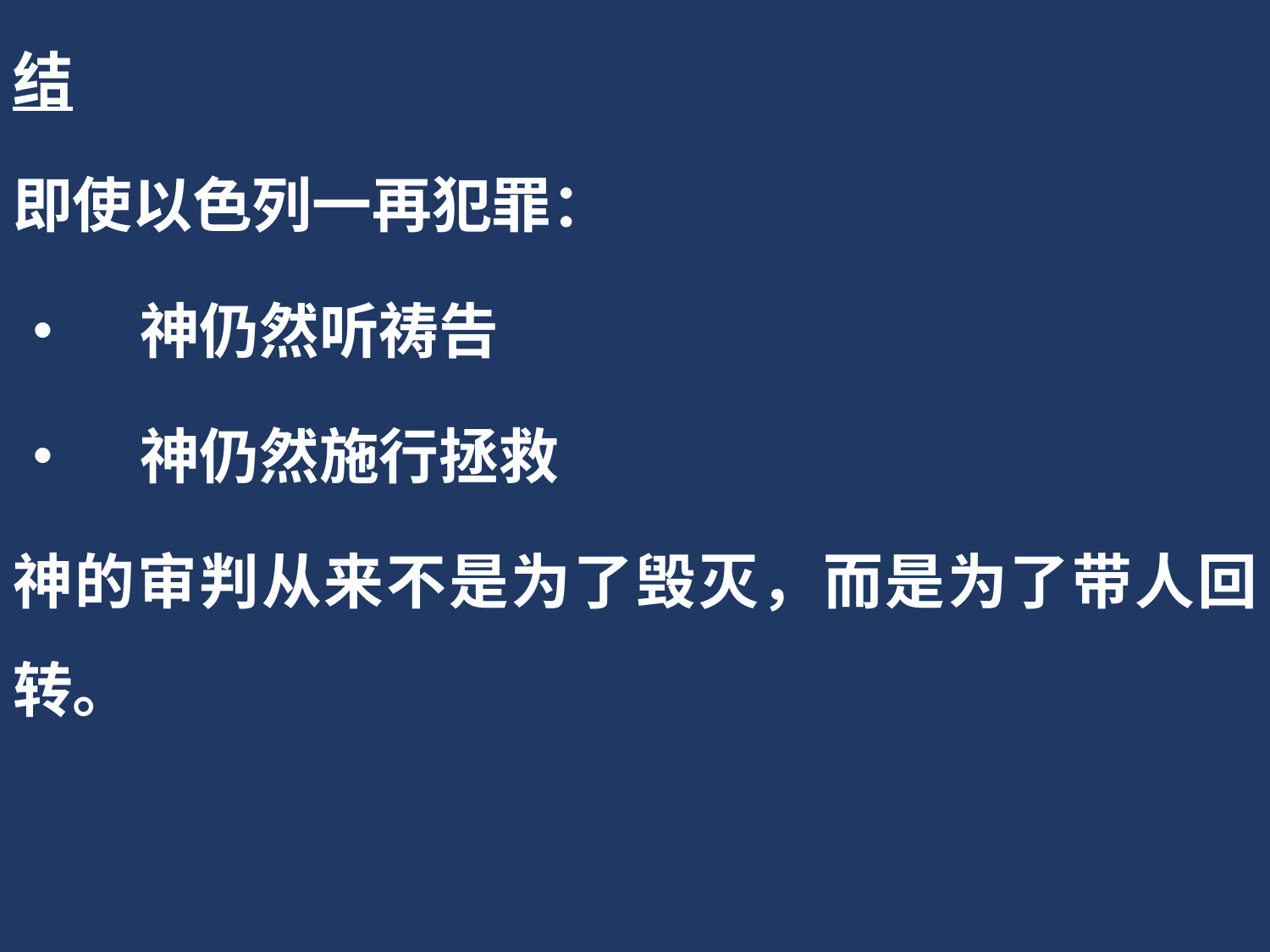

结
即使以色列一再犯罪：
•	神仍然听祷告
•	神仍然施行拯救
神的审判从来不是为了毁灭，而是为了带人回转。